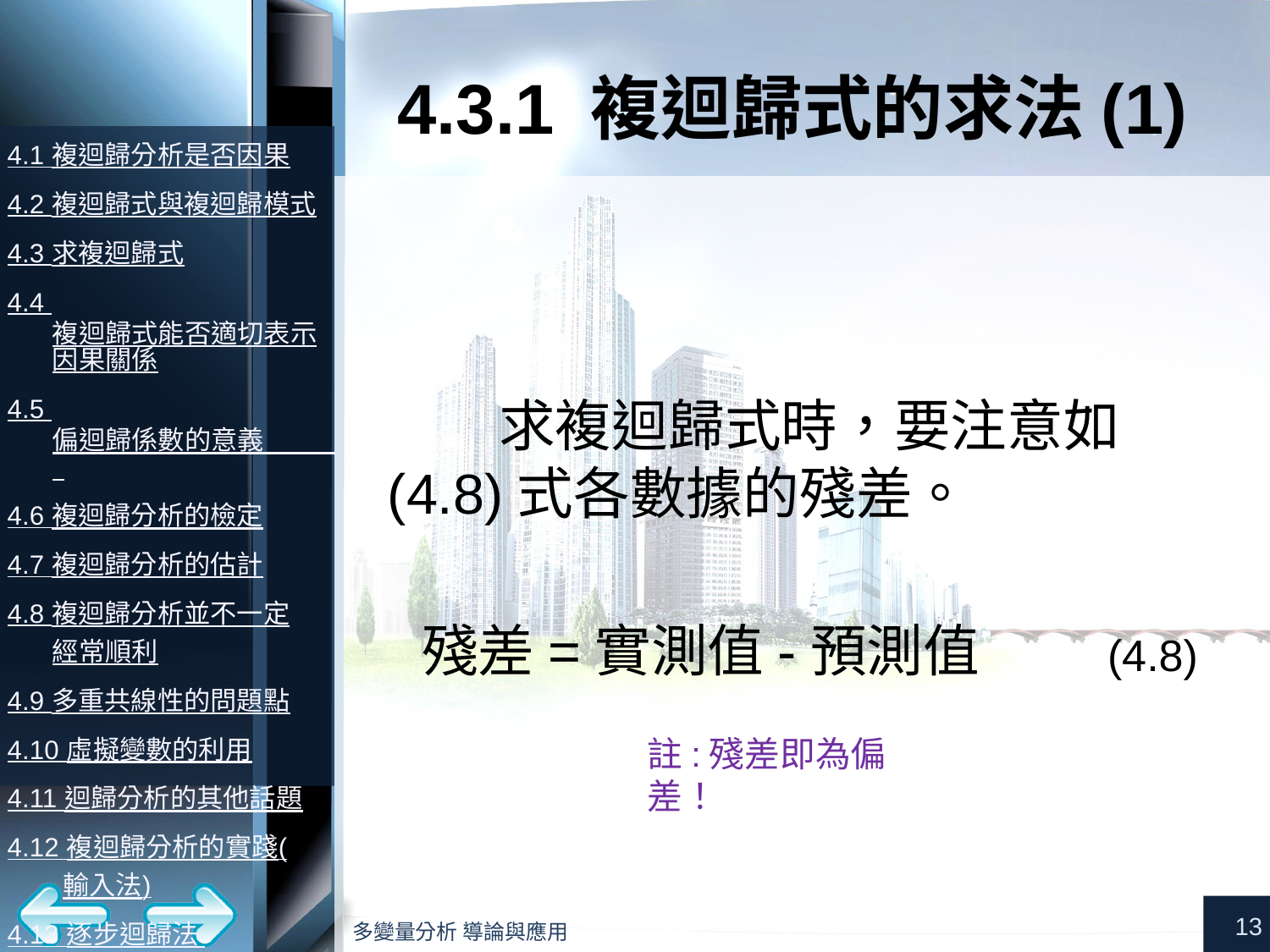

# 4.3.1 複迴歸式的求法(1)
求複迴歸式時，要注意如(4.8)式各數據的殘差。

殘差=實測值-預測值         (4.8)
註:殘差即為偏差！
13
多變量分析 導論與應用